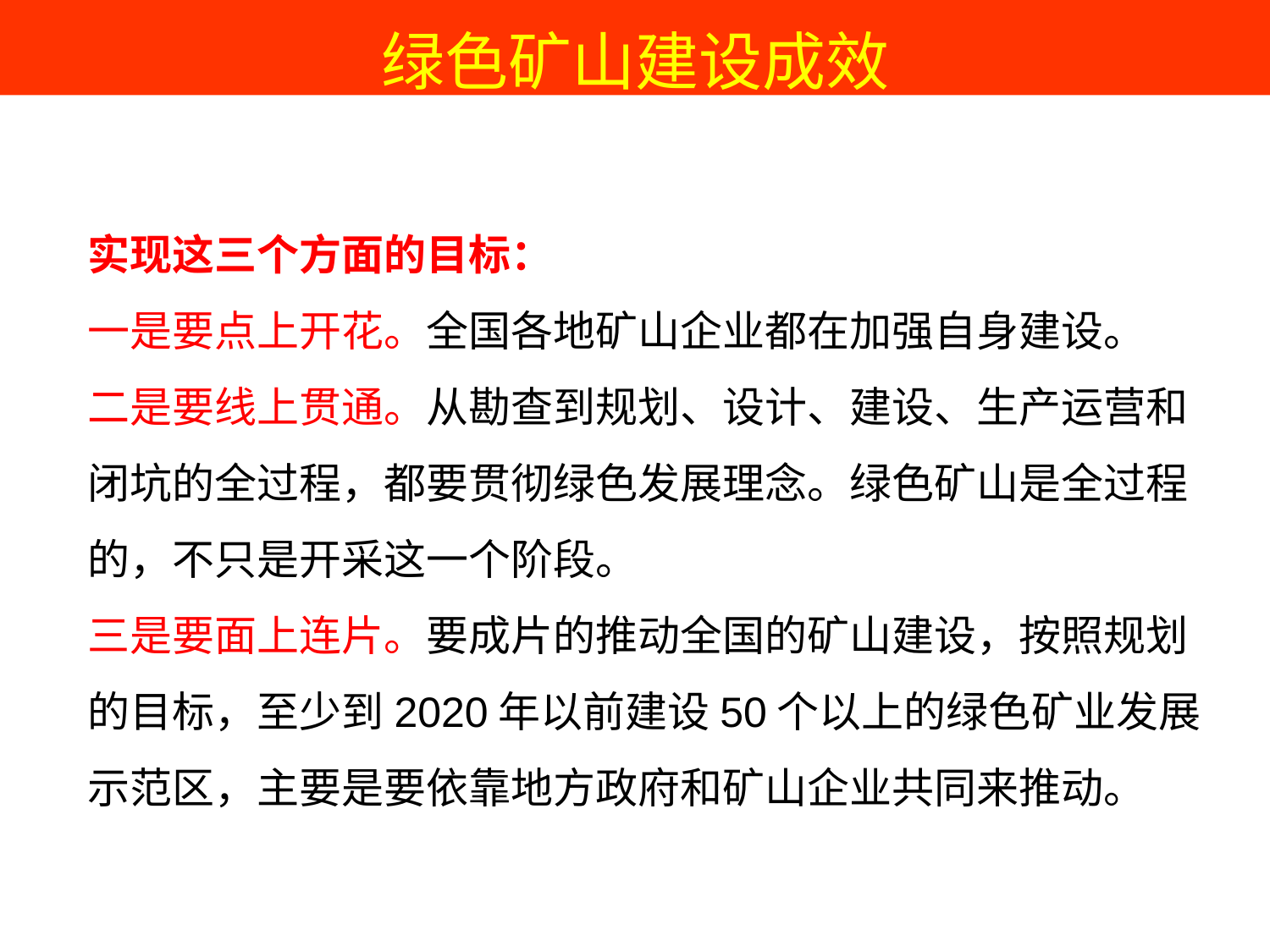

绿色矿山建设成效
实现这三个方面的目标：
一是要点上开花。全国各地矿山企业都在加强自身建设。
二是要线上贯通。从勘查到规划、设计、建设、生产运营和闭坑的全过程，都要贯彻绿色发展理念。绿色矿山是全过程的，不只是开采这一个阶段。
三是要面上连片。要成片的推动全国的矿山建设，按照规划的目标，至少到2020年以前建设50个以上的绿色矿业发展示范区，主要是要依靠地方政府和矿山企业共同来推动。